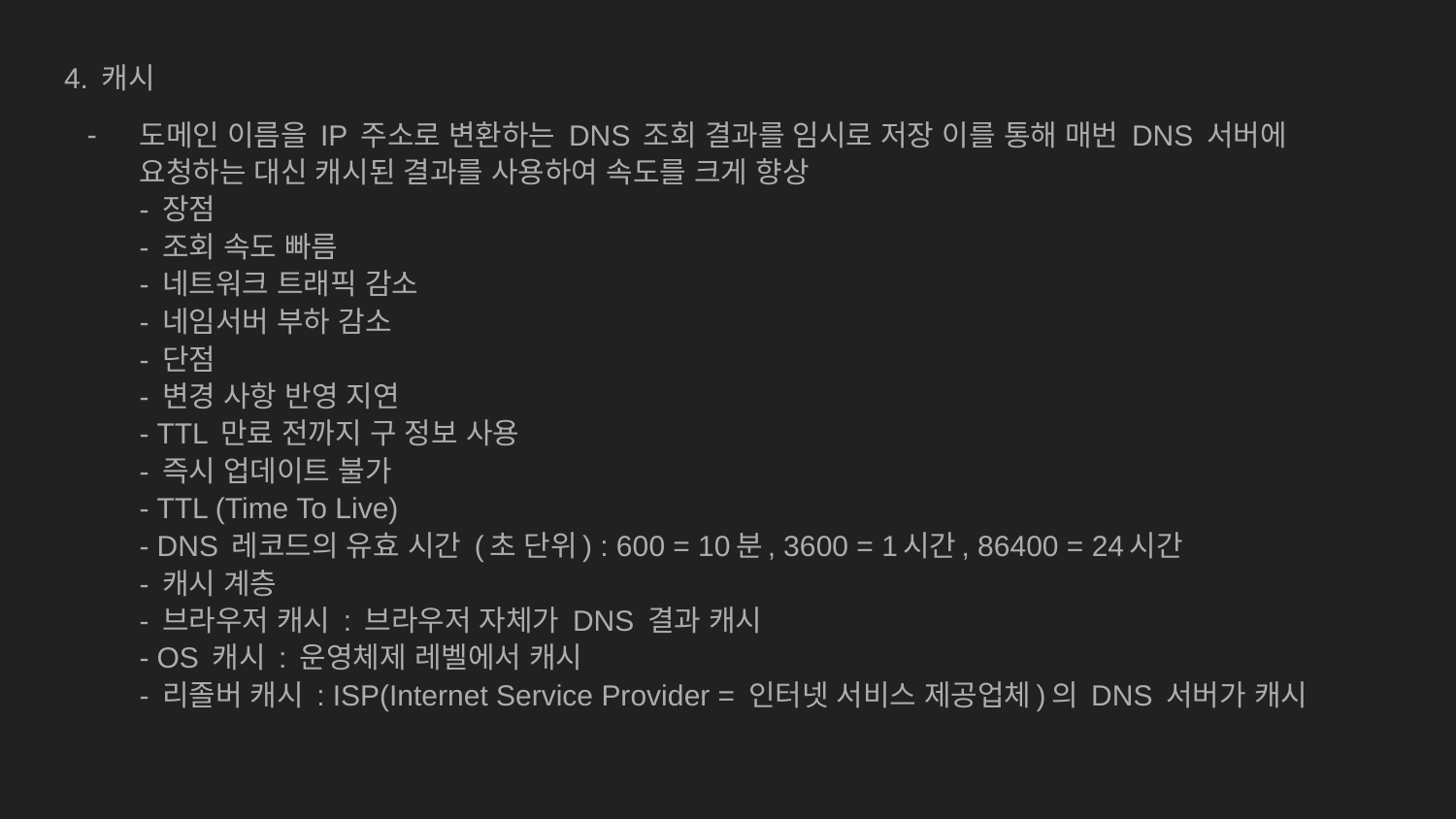

4. 캐시
도메인 이름을 IP 주소로 변환하는 DNS 조회 결과를 임시로 저장 이를 통해 매번 DNS 서버에 요청하는 대신 캐시된 결과를 사용하여 속도를 크게 향상
- 장점
	- 조회 속도 빠름
	- 네트워크 트래픽 감소
	- 네임서버 부하 감소
- 단점
	- 변경 사항 반영 지연
	- TTL 만료 전까지 구 정보 사용
	- 즉시 업데이트 불가
- TTL (Time To Live)
	- DNS 레코드의 유효 시간 (초 단위) : 600 = 10분, 3600 = 1시간, 86400 = 24시간
	- 캐시 계층
		- 브라우저 캐시 : 브라우저 자체가 DNS 결과 캐시
		- OS 캐시 : 운영체제 레벨에서 캐시
		- 리졸버 캐시 : ISP(Internet Service Provider = 인터넷 서비스 제공업체)의 DNS 서버가 캐시